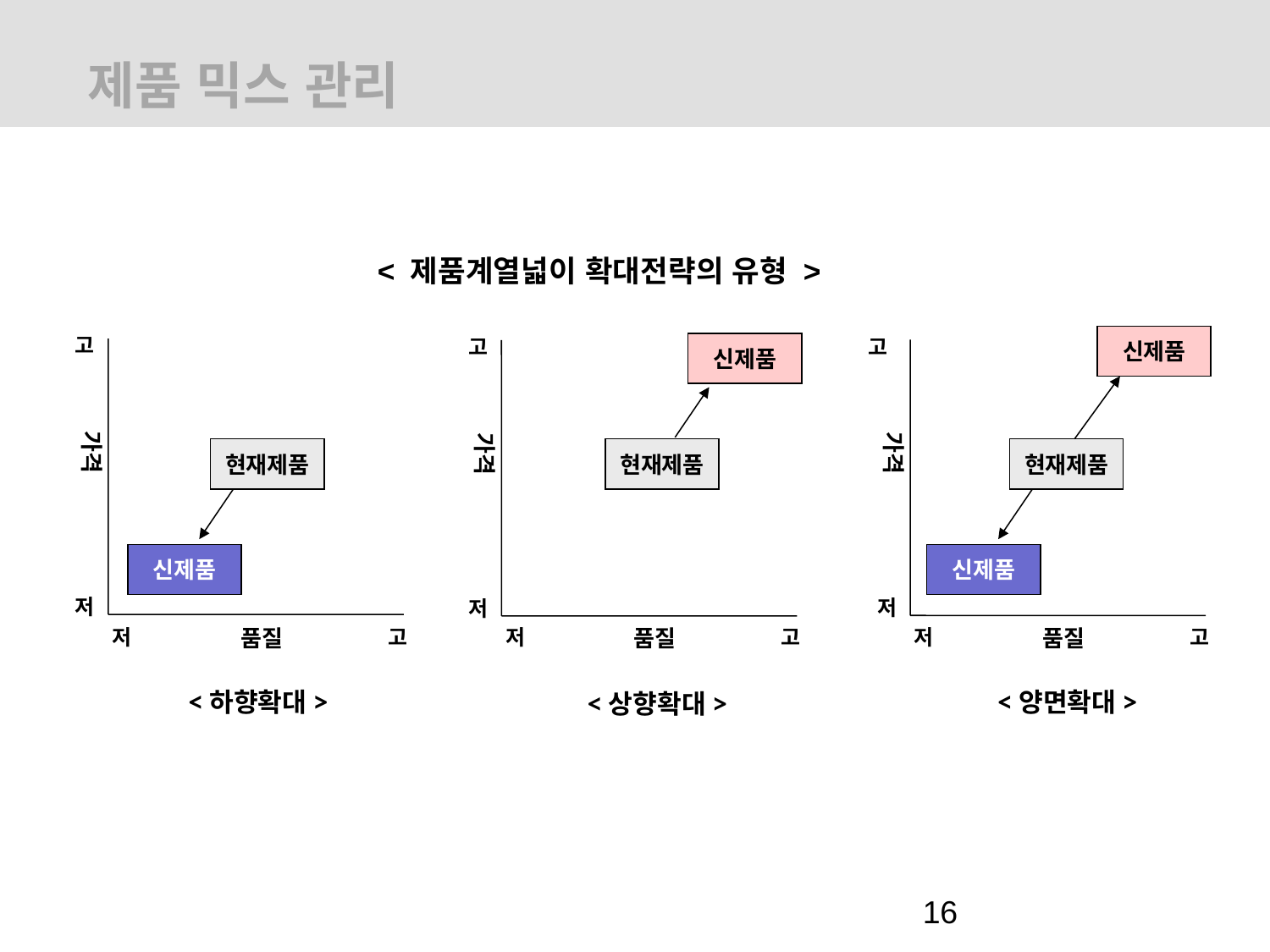

# 제품 믹스 관리
< 제품계열넓이 확대전략의 유형 >
신제품
고
고
고
신제품

가격
가격
가격
현재제품
현재제품
현재제품

신제품
신제품
저
저
저

저
품질
고
저
품질
고
저
품질
고
<양면확대>
<하향확대>
<상향확대>
16